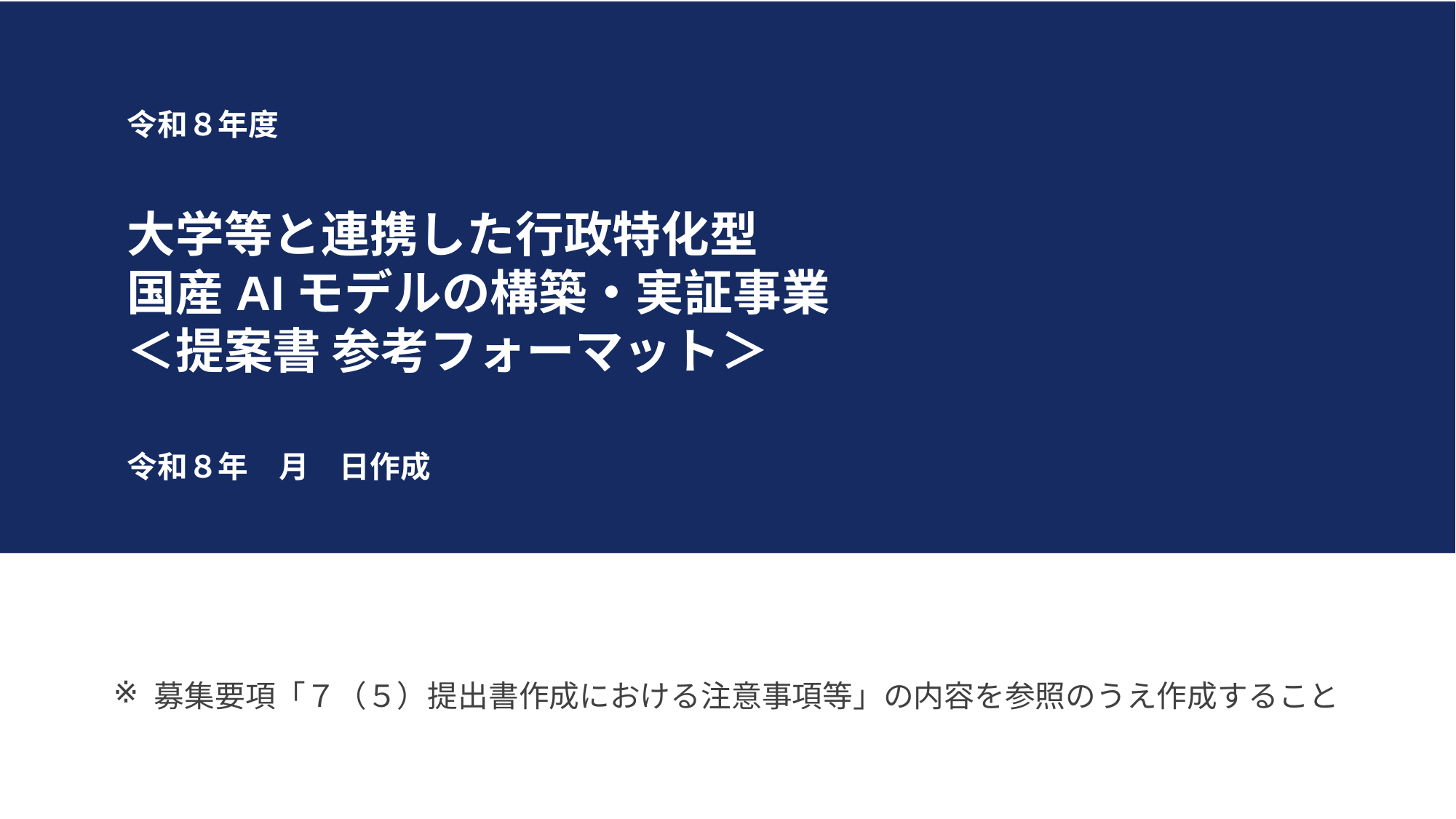

令和８年度
大学等と連携した行政特化型
国産AIモデルの構築・実証事業
＜提案書 参考フォーマット＞
令和８年　月　日作成

募集要項「７（５）提出書作成における注意事項等」の内容を参照のうえ作成すること